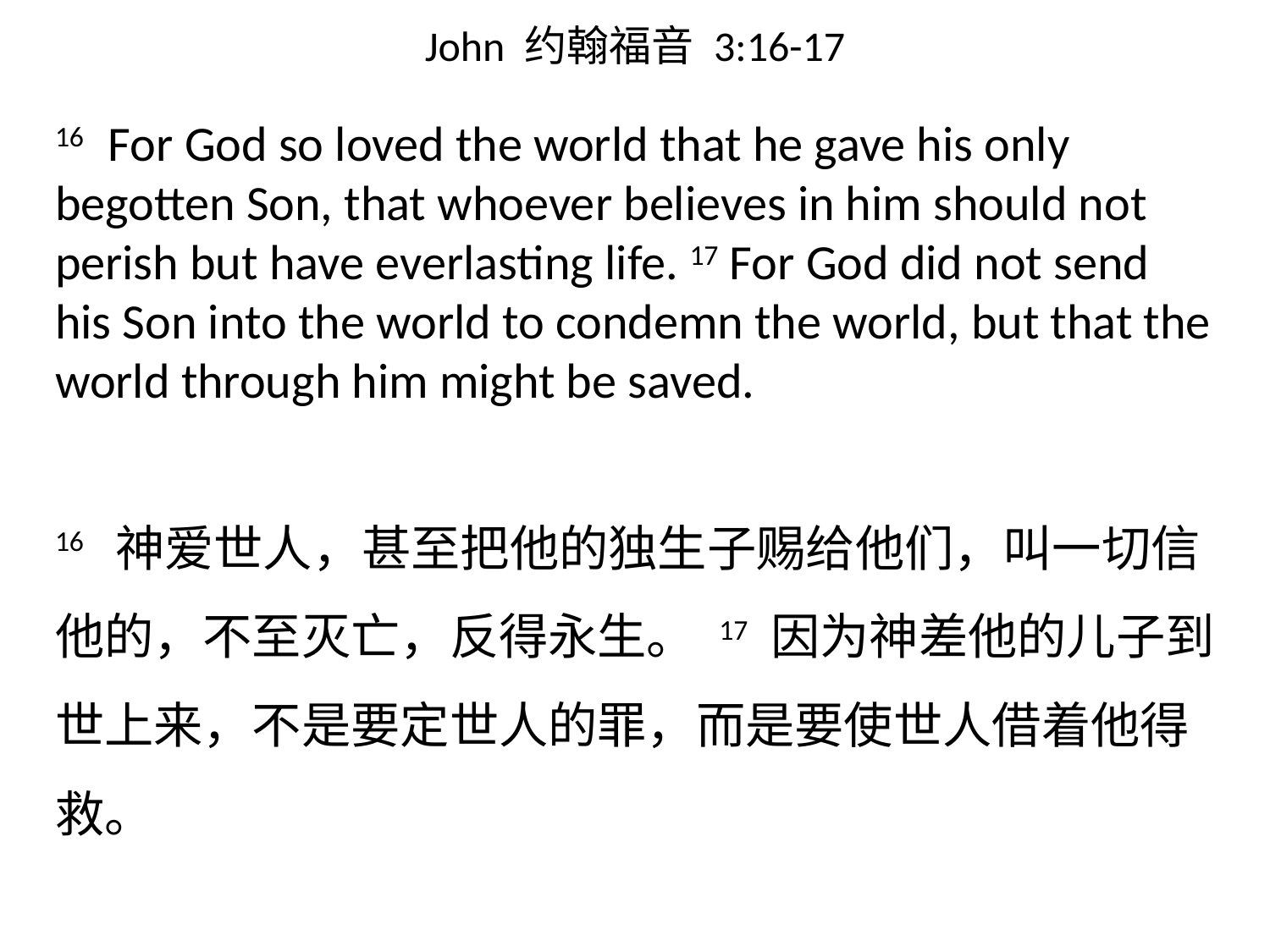

# John 约翰福音 3:16-17
16   For God so loved the world that he gave his only begotten Son, that whoever believes in him should not perish but have everlasting life. 17 For God did not send his Son into the world to condemn the world, but that the world through him might be saved.

16   神爱世人，甚至把他的独生子赐给他们，叫一切信他的，不至灭亡，反得永生。 17 因为神差他的儿子到世上来，不是要定世人的罪，而是要使世人借着他得救。